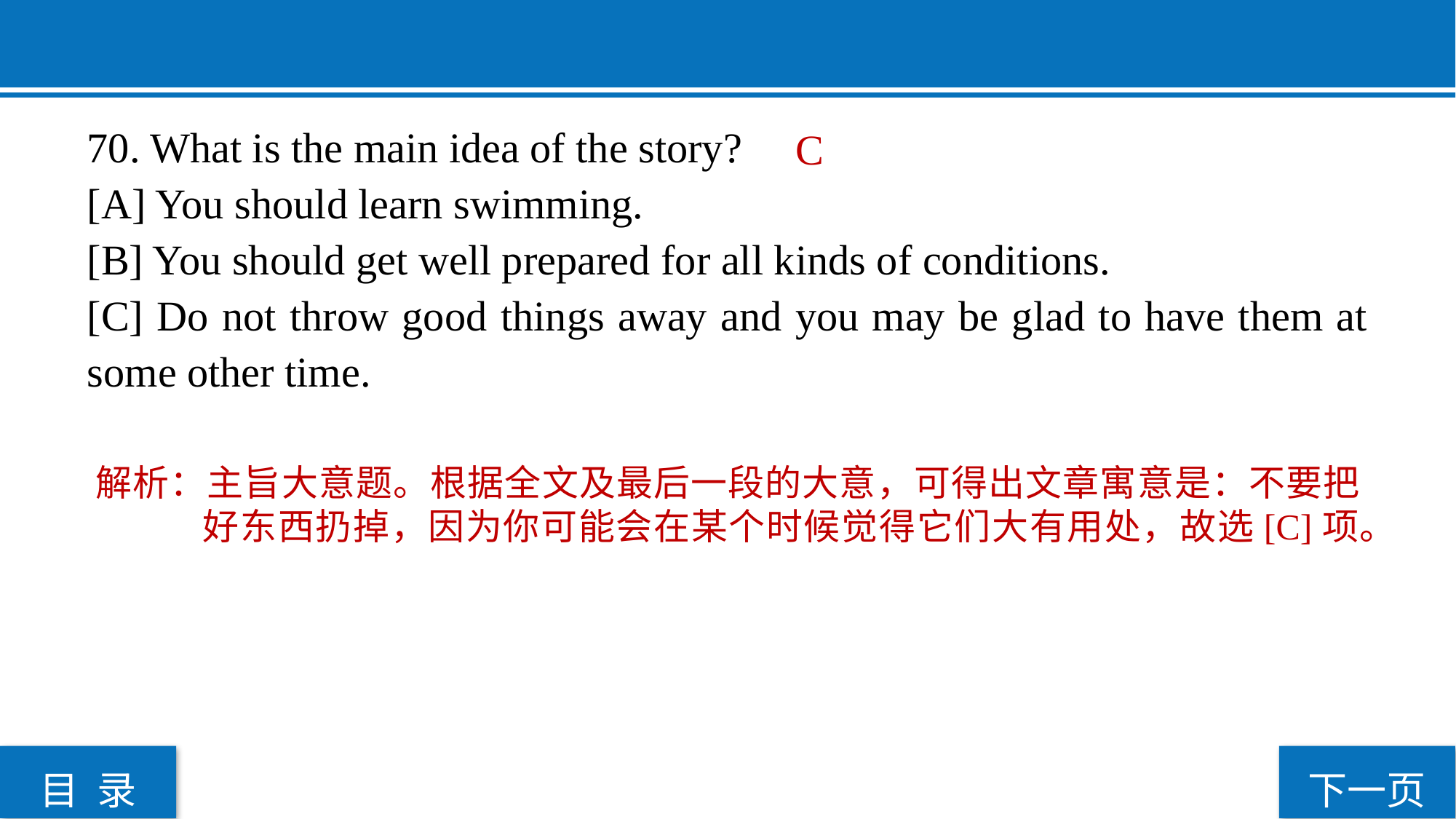

70. What is the main idea of the story?
[A] You should learn swimming.
[B] You should get well prepared for all kinds of conditions.
[C] Do not throw good things away and you may be glad to have them at some other time.
 C
解析：主旨大意题。根据全文及最后一段的大意，可得出文章寓意是：不要把好东西扔掉，因为你可能会在某个时候觉得它们大有用处，故选[C]项。